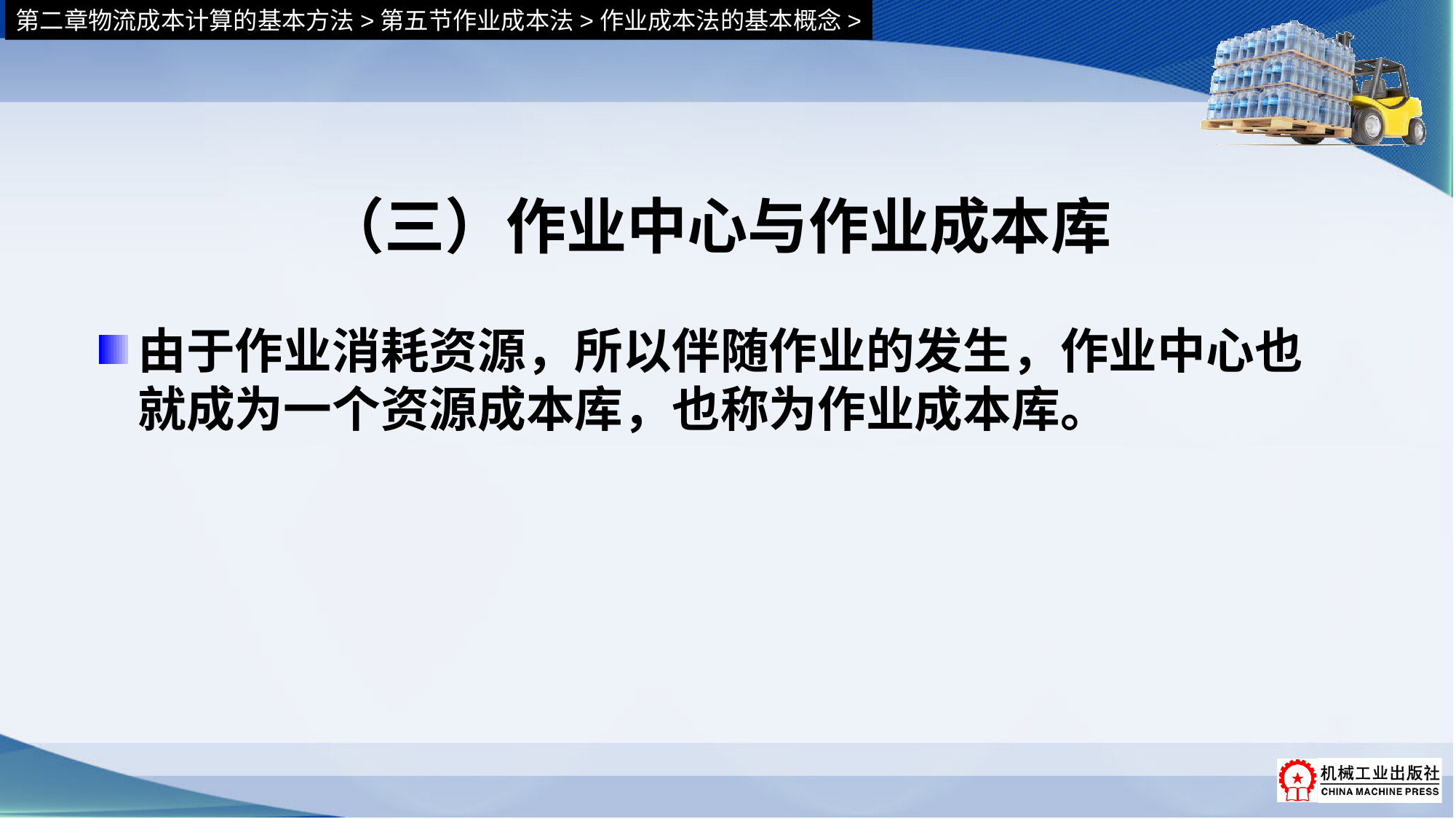

第二章物流成本计算的基本方法>第五节作业成本法>作业成本法的基本概念>
# （三）作业中心与作业成本库
由于作业消耗资源，所以伴随作业的发生，作业中心也就成为一个资源成本库，也称为作业成本库。